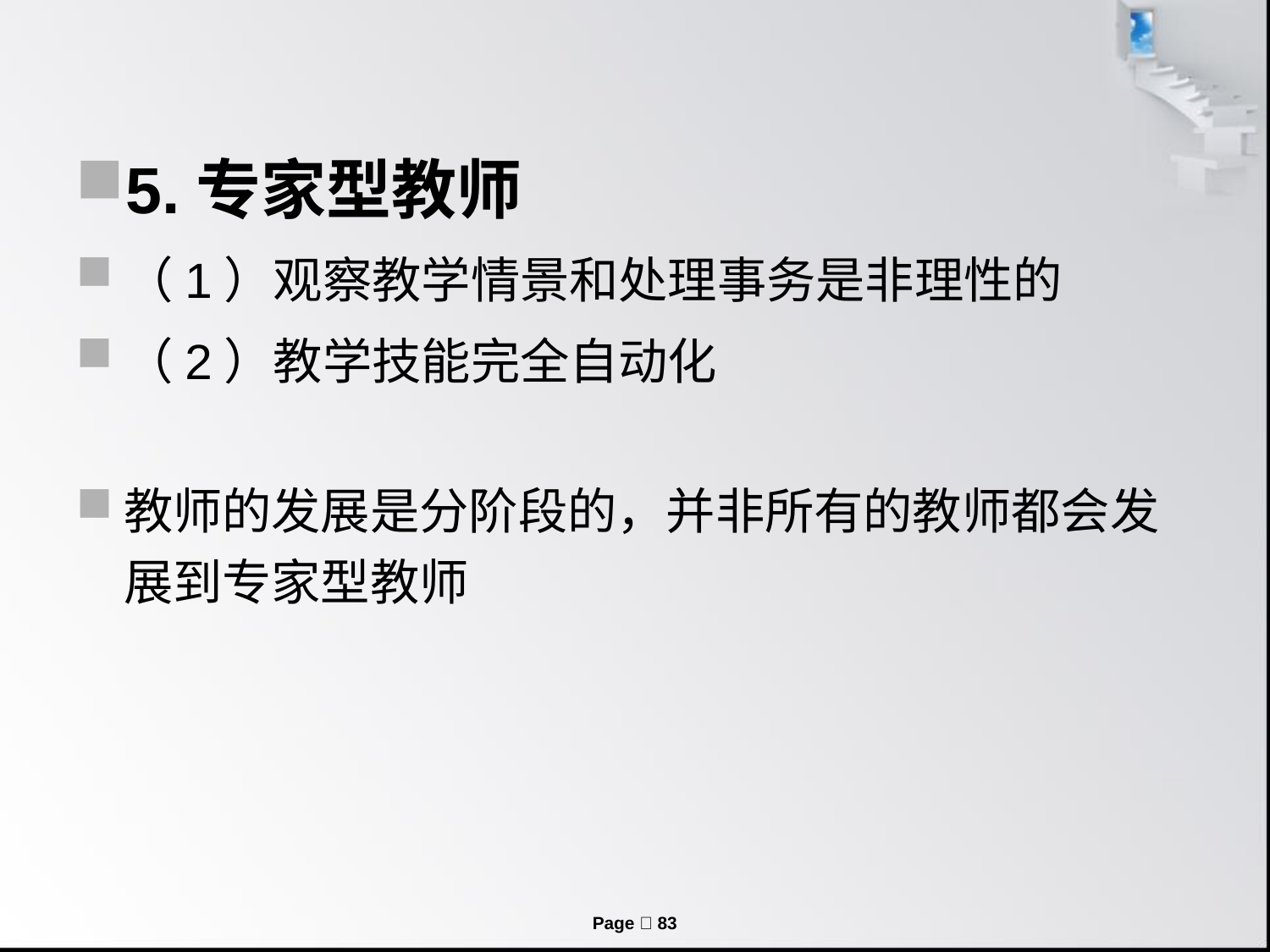

5.专家型教师
（1）观察教学情景和处理事务是非理性的
（2）教学技能完全自动化

教师的发展是分阶段的，并非所有的教师都会发展到专家型教师